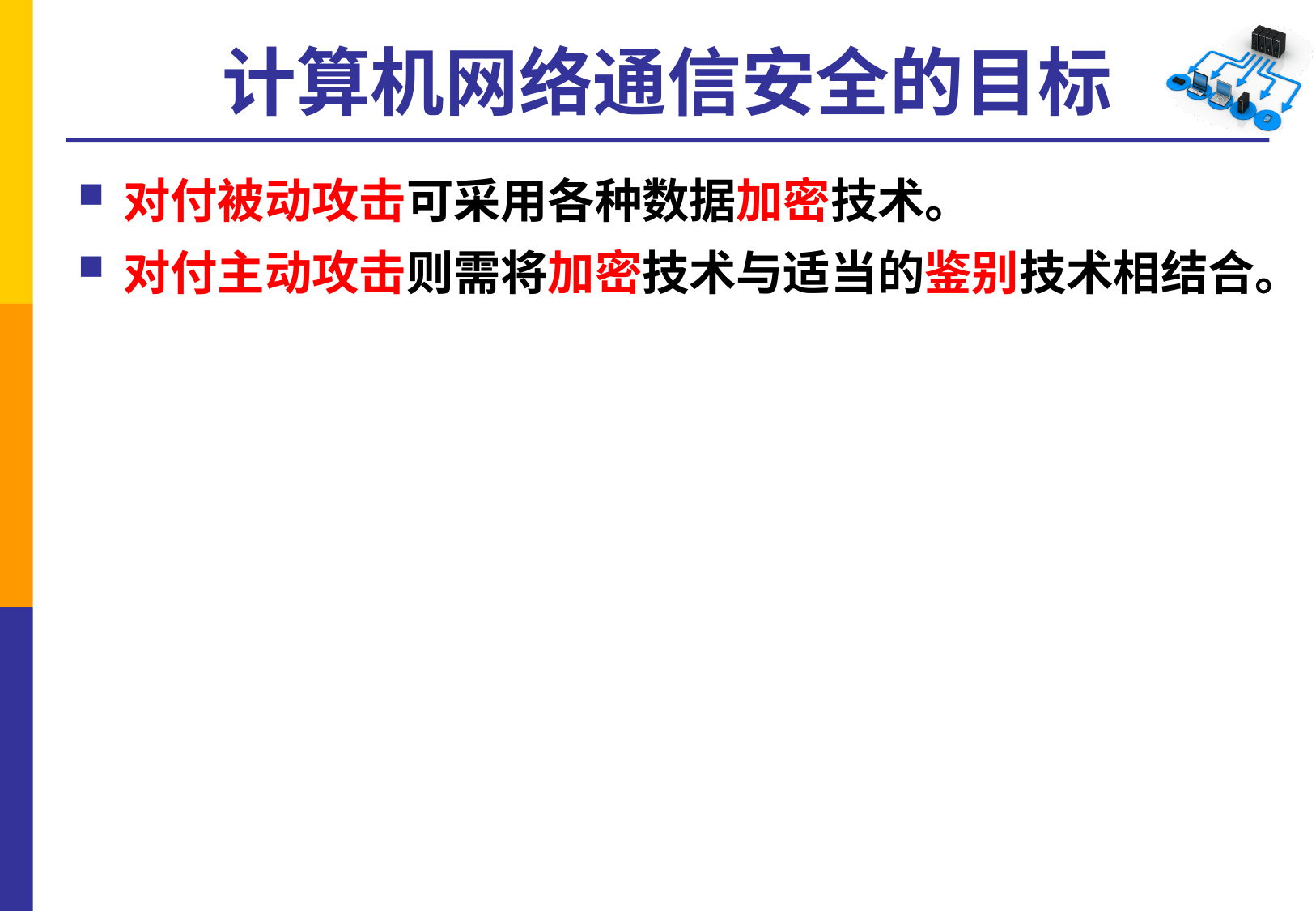

# 计算机网络通信安全的目标
对付被动攻击可采用各种数据加密技术。
对付主动攻击则需将加密技术与适当的鉴别技术相结合。